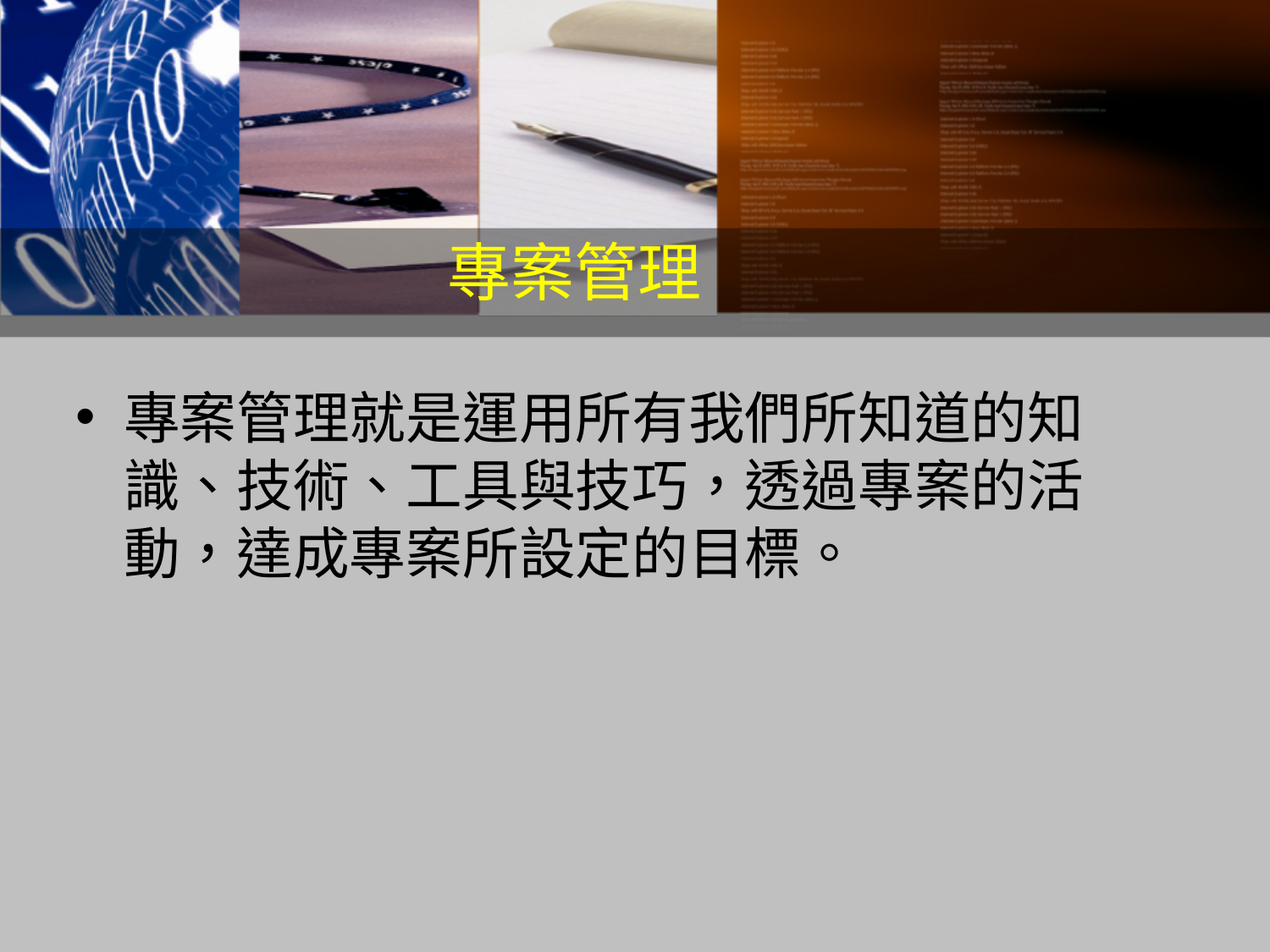

專案管理
專案管理就是運用所有我們所知道的知識、技術、工具與技巧，透過專案的活動，達成專案所設定的目標。